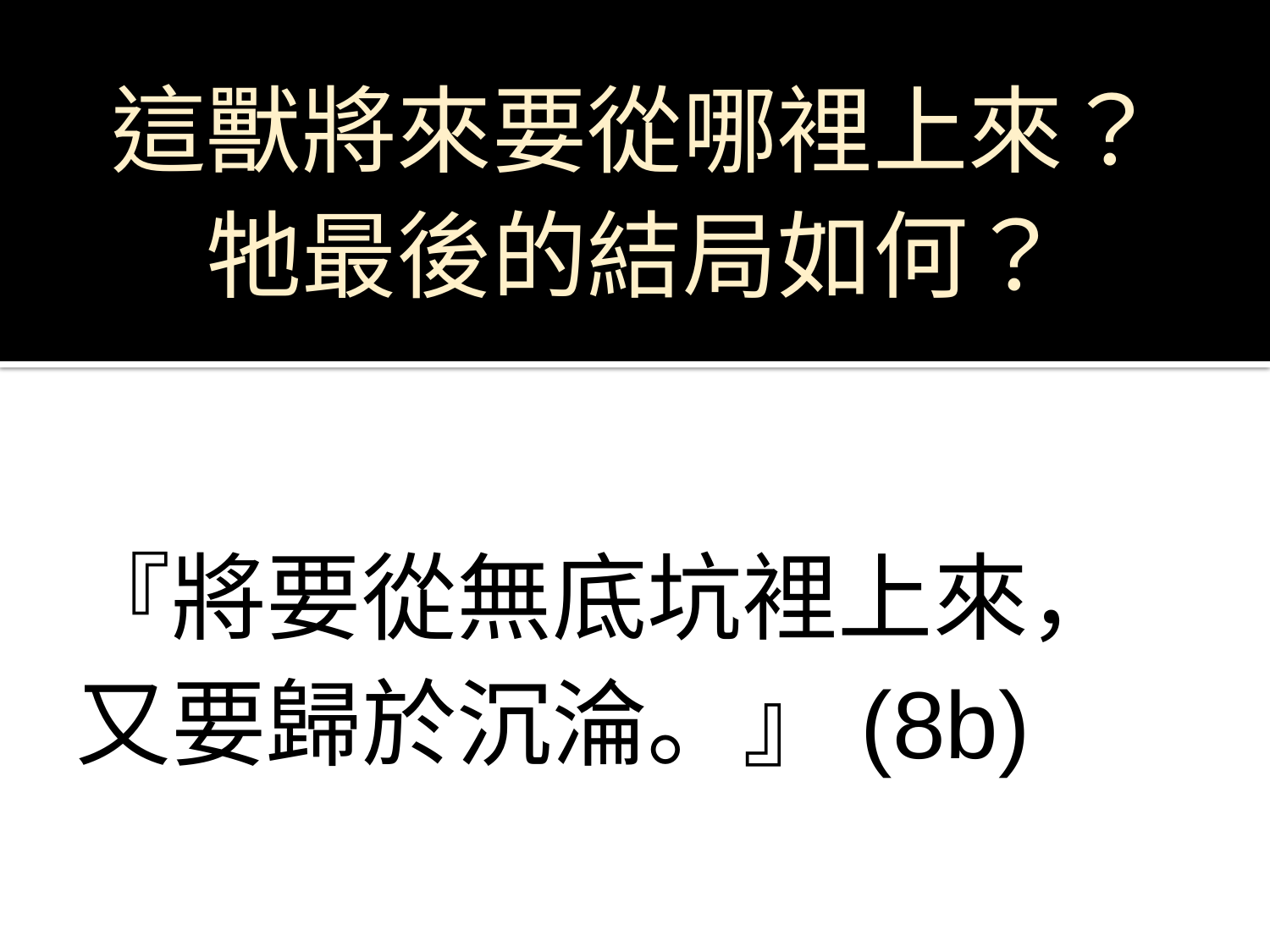

# 這獸將來要從哪裡上來？牠最後的結局如何？
『將要從無底坑裡上來，又要歸於沉淪。』(8b)